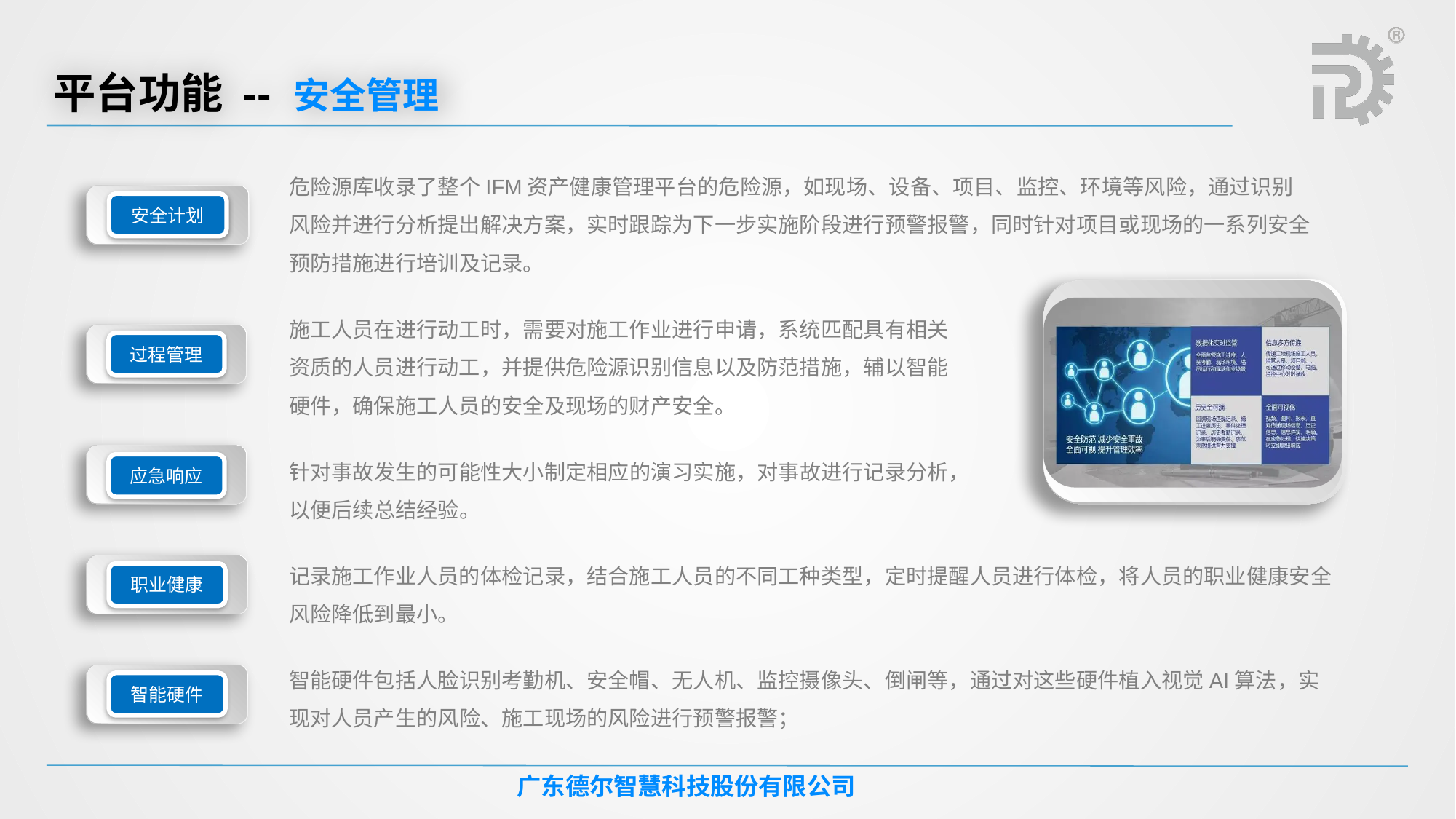

平台功能 -- 安全管理
危险源库收录了整个IFM资产健康管理平台的危险源，如现场、设备、项目、监控、环境等风险，通过识别风险并进行分析提出解决方案，实时跟踪为下一步实施阶段进行预警报警，同时针对项目或现场的一系列安全预防措施进行培训及记录。

安全计划

施工人员在进行动工时，需要对施工作业进行申请，系统匹配具有相关资质的人员进行动工，并提供危险源识别信息以及防范措施，辅以智能硬件，确保施工人员的安全及现场的财产安全。

过程管理
针对事故发生的可能性大小制定相应的演习实施，对事故进行记录分析，以便后续总结经验。

应急响应
记录施工作业人员的体检记录，结合施工人员的不同工种类型，定时提醒人员进行体检，将人员的职业健康安全风险降低到最小。

职业健康
智能硬件包括人脸识别考勤机、安全帽、无人机、监控摄像头、倒闸等，通过对这些硬件植入视觉AI算法，实现对人员产生的风险、施工现场的风险进行预警报警；

智能硬件